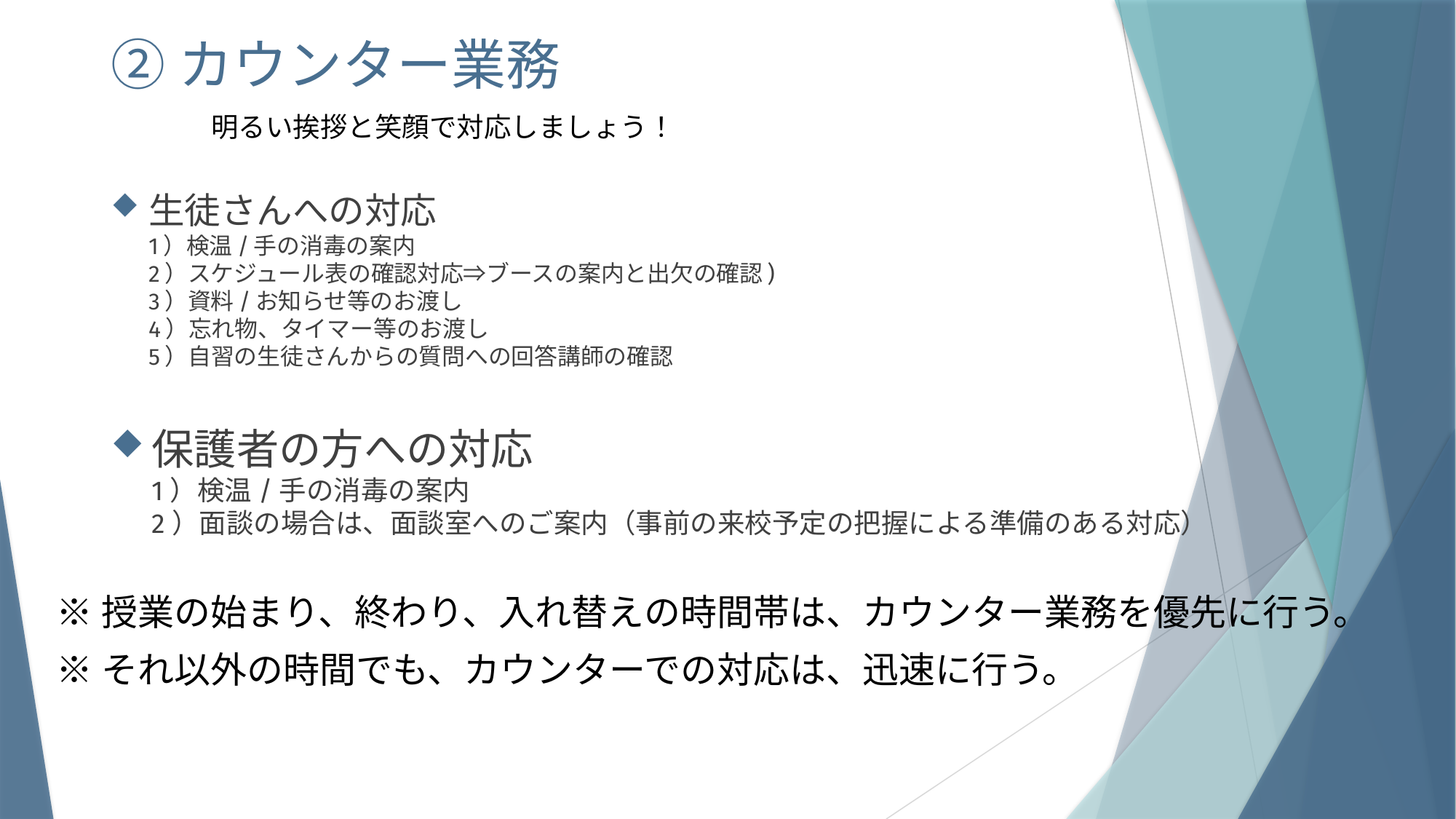

# ②カウンター業務
明るい挨拶と笑顔で対応しましょう！
生徒さんへの対応
1）検温/手の消毒の案内
2）スケジュール表の確認対応⇒ブースの案内と出欠の確認)
3）資料/お知らせ等のお渡し
4）忘れ物、タイマー等のお渡し
5）自習の生徒さんからの質問への回答講師の確認
保護者の方への対応
1）検温/手の消毒の案内
2）面談の場合は、面談室へのご案内（事前の来校予定の把握による準備のある対応）
※授業の始まり、終わり、入れ替えの時間帯は、カウンター業務を優先に行う。

※それ以外の時間でも、カウンターでの対応は、迅速に行う。